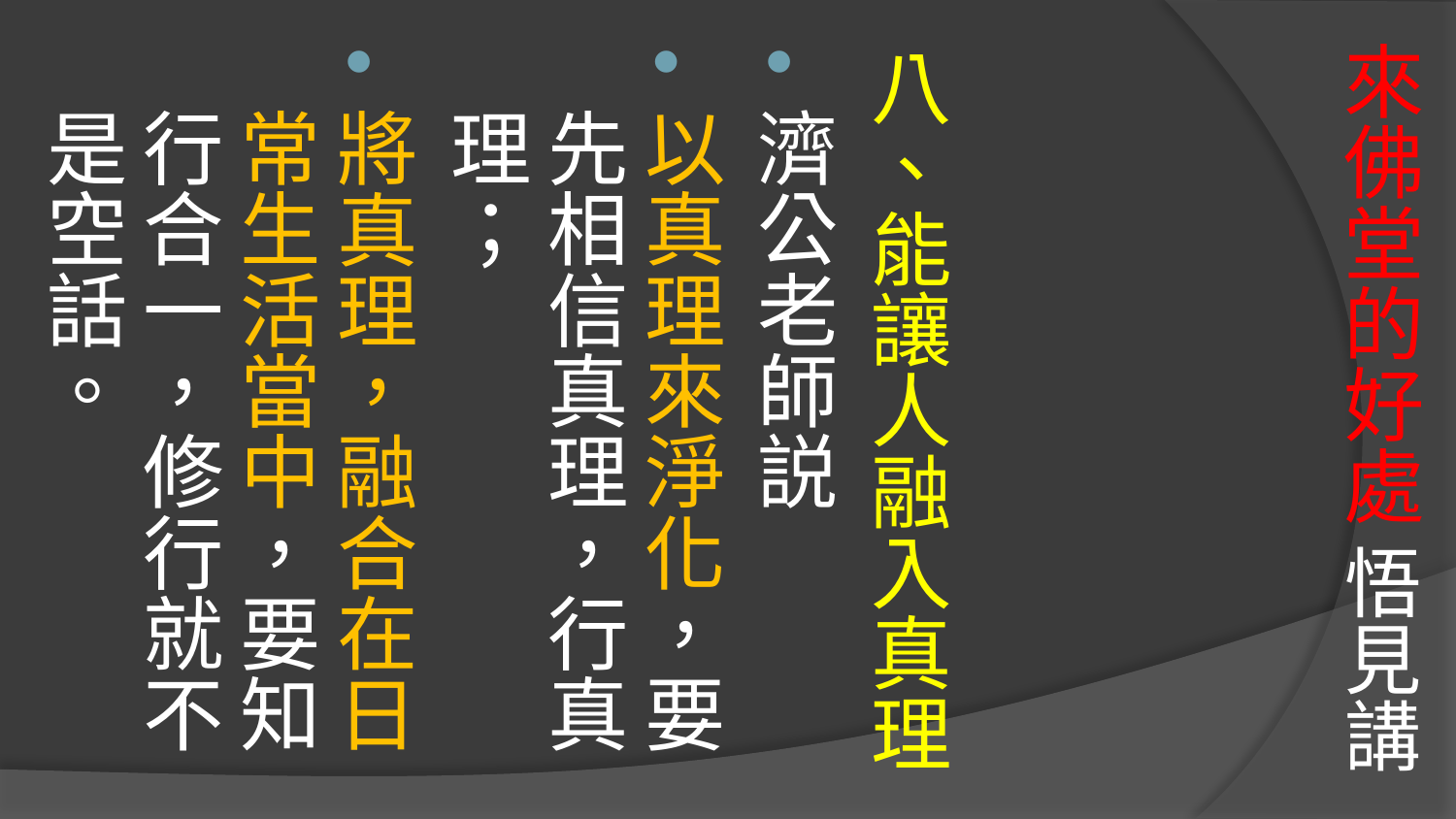

# 來佛堂的好處 悟見講
八、能讓人融入真理
濟公老師説
以真理來淨化，要先相信真理，行真理；
將真理，融合在日常生活當中，要知行合一，修行就不是空話。